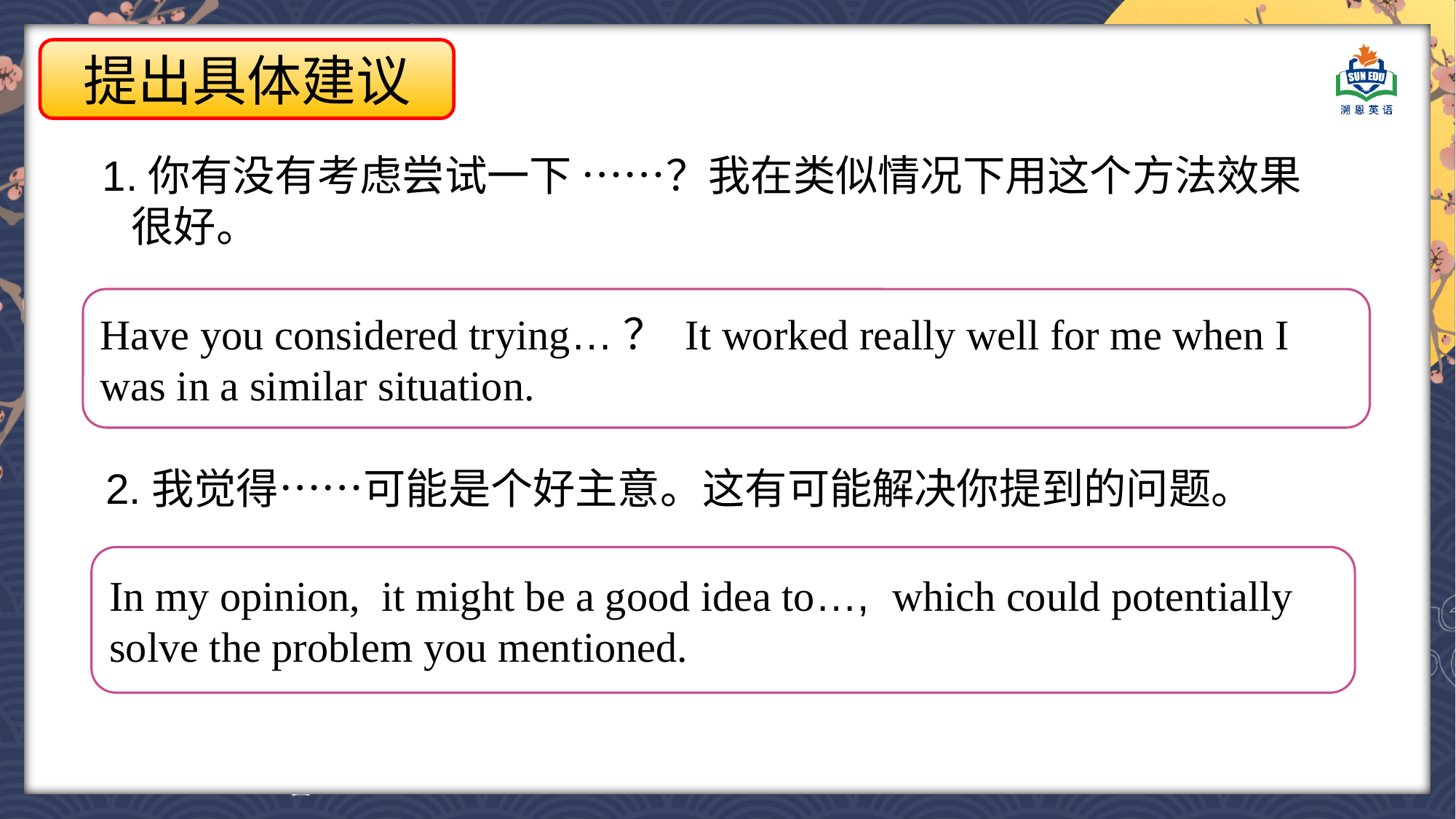

提出具体建议
1.你有没有考虑尝试一下 ……？我在类似情况下用这个方法效果
  很好。
Have you considered trying…？ It worked really well for me when I was in a similar situation.
2.我觉得……可能是个好主意。这有可能解决你提到的问题。
In my opinion,  it might be a good idea to…,  which could potentially solve the problem you mentioned..